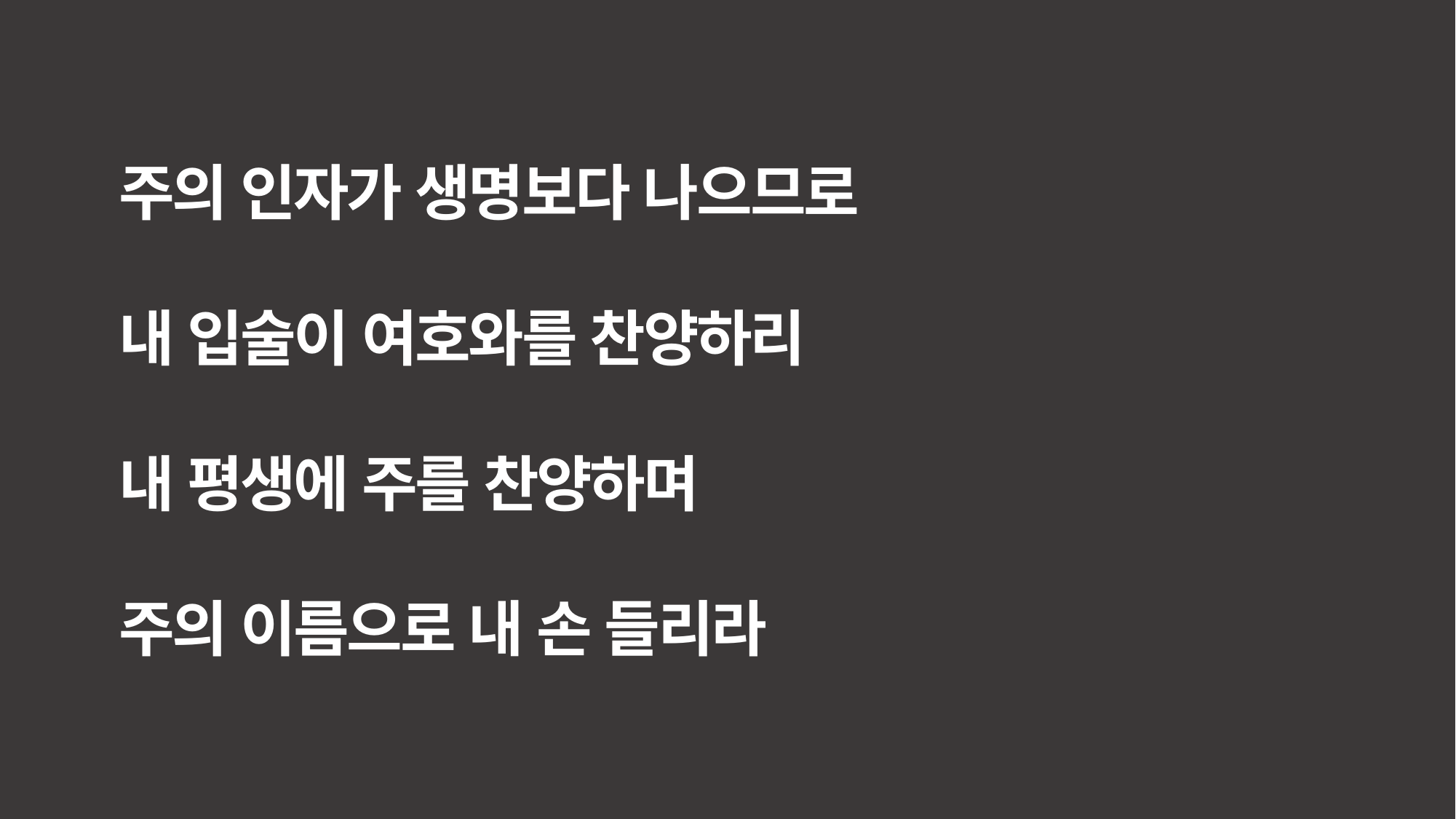

주의 인자가 생명보다 나으므로
내 입술이 여호와를 찬양하리
내 평생에 주를 찬양하며
주의 이름으로 내 손 들리라